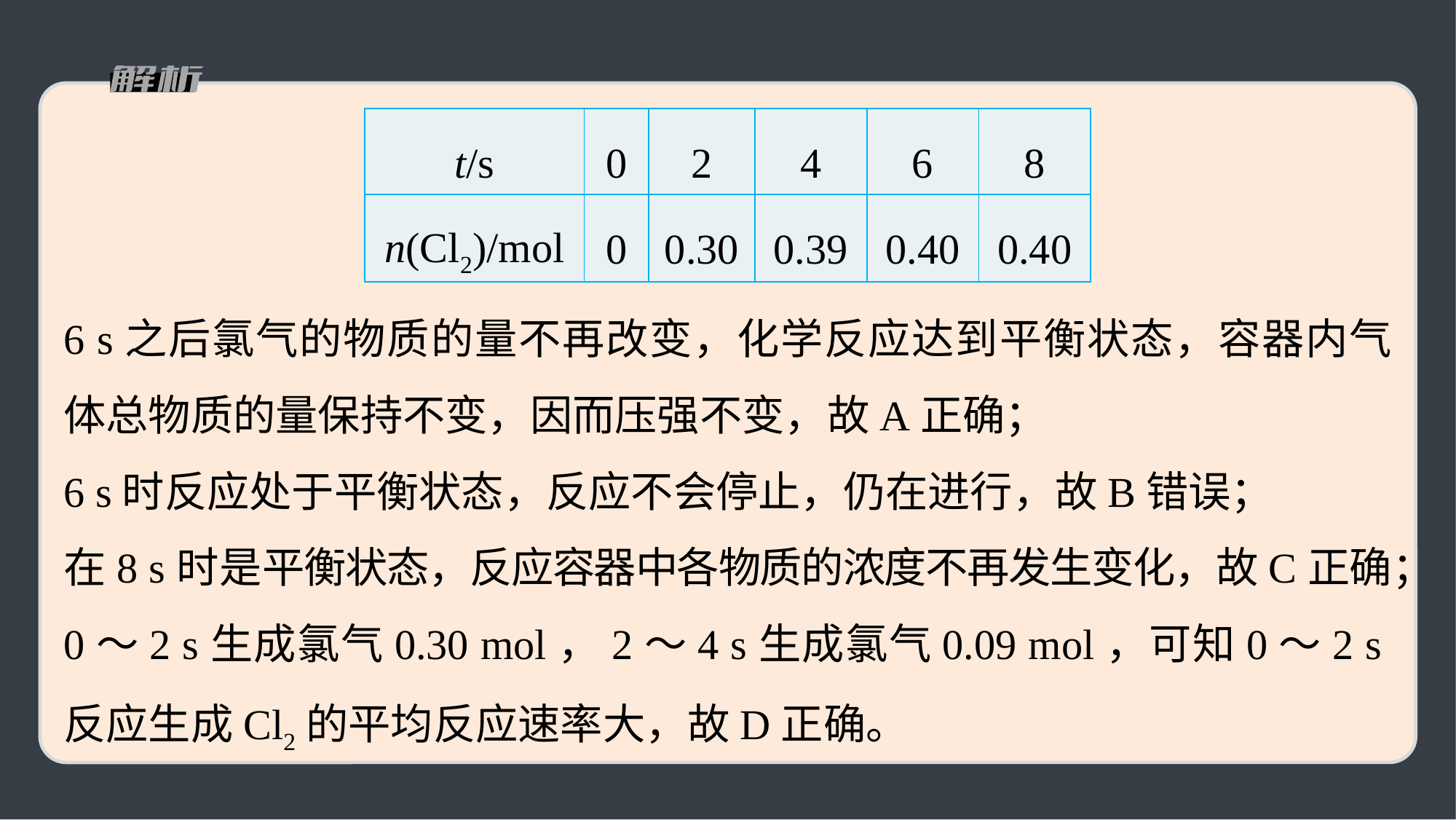

| t/s | 0 | 2 | 4 | 6 | 8 |
| --- | --- | --- | --- | --- | --- |
| n(Cl2)/mol | 0 | 0.30 | 0.39 | 0.40 | 0.40 |
6 s之后氯气的物质的量不再改变，化学反应达到平衡状态，容器内气体总物质的量保持不变，因而压强不变，故A正确；
6 s时反应处于平衡状态，反应不会停止，仍在进行，故B错误；
在8 s时是平衡状态，反应容器中各物质的浓度不再发生变化，故C正确；
0～2 s生成氯气0.30 mol，2～4 s生成氯气0.09 mol，可知0～2 s反应生成Cl2的平均反应速率大，故D正确。